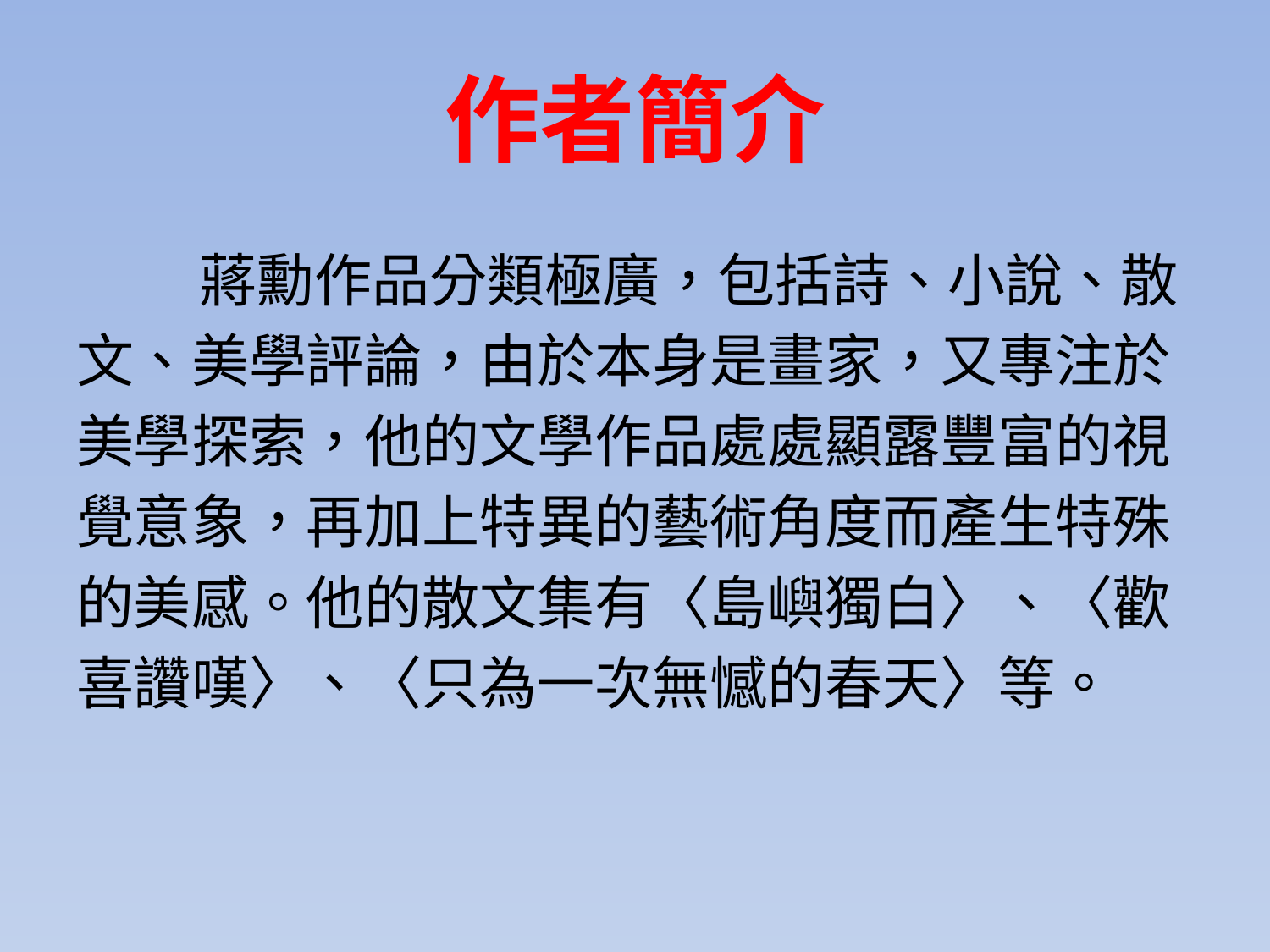

# 作者簡介
          蔣勳作品分類極廣，包括詩、小說、散
文、美學評論，由於本身是畫家，又專注於
美學探索，他的文學作品處處顯露豐富的視
覺意象，再加上特異的藝術角度而產生特殊
的美感。他的散文集有〈島嶼獨白〉、〈歡
喜讚嘆〉、〈只為一次無憾的春天〉等。